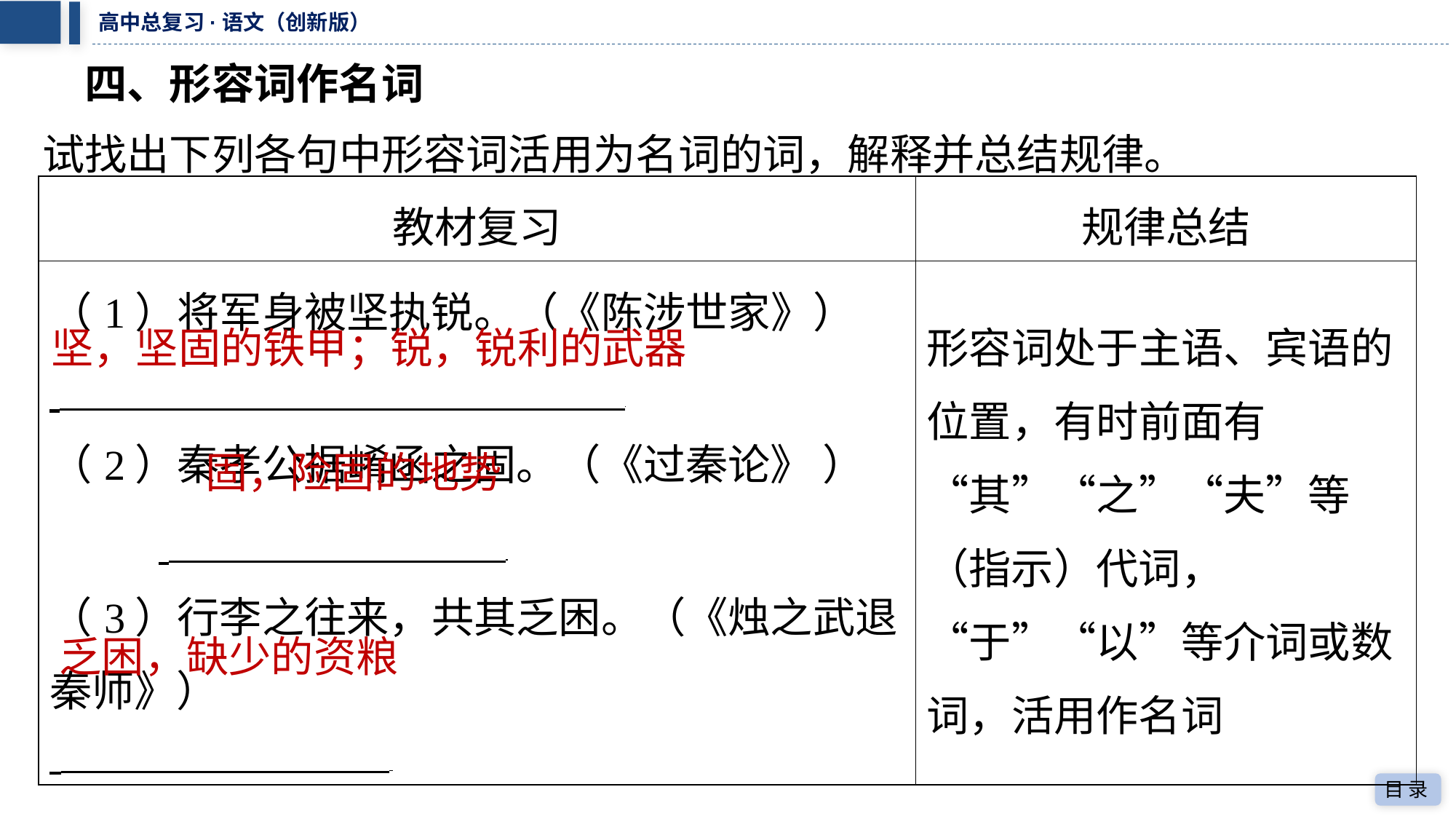

四、形容词作名词
　试找出下列各句中形容词活用为名词的词，解释并总结规律。
| 教材复习 | 规律总结 |
| --- | --- |
| （1）将军身被坚执锐。（《陈涉世家》） ⁠ （2）秦孝公据崤函之固。（《过秦论》 ） ⁠ （3）行李之往来，共其乏困。（《烛之武退 秦师》） ⁠ | 形容词处于主语、宾语的 位置，有时前面有 “其”“之”“夫”等 （指示）代词， “于”“以”等介词或数 词，活用作名词 |
坚，坚固的铁甲；锐，锐利的武器
固，险固的地势
乏困，缺少的资粮